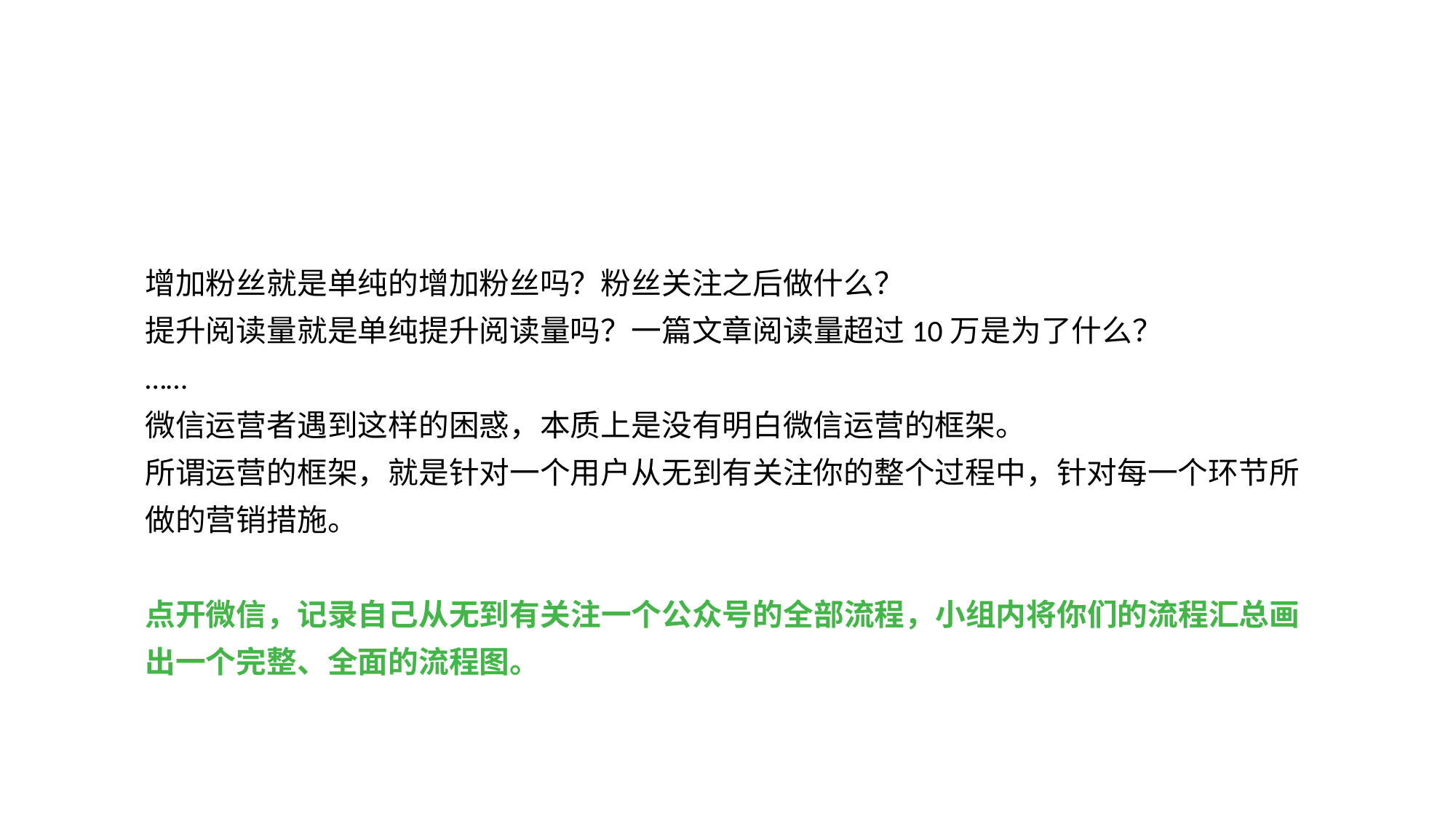

增加粉丝就是单纯的增加粉丝吗？粉丝关注之后做什么？
提升阅读量就是单纯提升阅读量吗？一篇文章阅读量超过10万是为了什么？
……
微信运营者遇到这样的困惑，本质上是没有明白微信运营的框架。
所谓运营的框架，就是针对一个用户从无到有关注你的整个过程中，针对每一个环节所做的营销措施。

点开微信，记录自己从无到有关注一个公众号的全部流程，小组内将你们的流程汇总画出一个完整、全面的流程图。